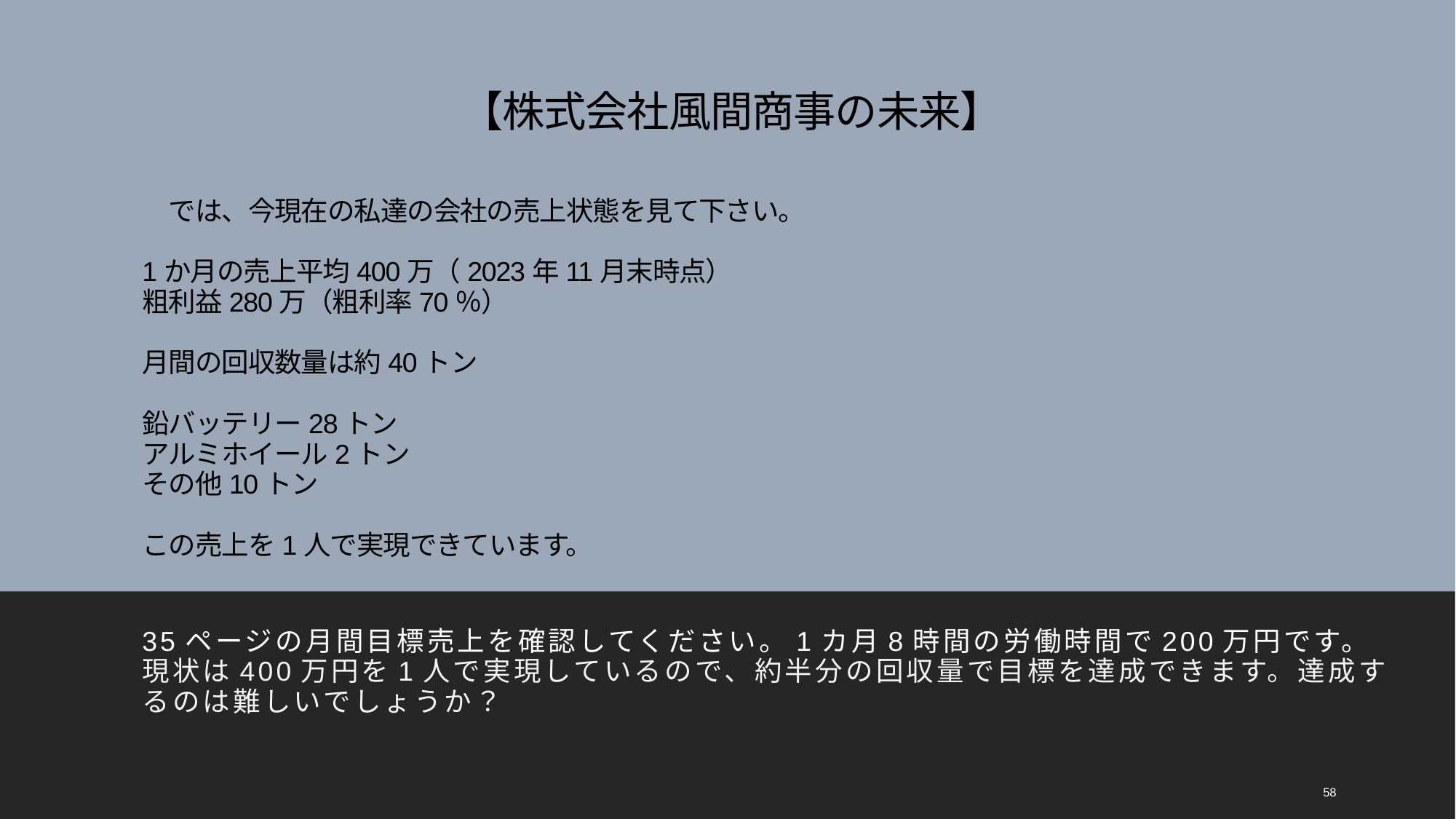

# 【株式会社風間商事の未来】
　では、今現在の私達の会社の売上状態を見て下さい。

1か月の売上平均400万（2023年11月末時点）
粗利益280万（粗利率70％）

月間の回収数量は約40トン

鉛バッテリー28トン
アルミホイール2トン
その他10トン

この売上を1人で実現できています。

35ページの月間目標売上を確認してください。1カ月8時間の労働時間で200万円です。現状は400万円を1人で実現しているので、約半分の回収量で目標を達成できます。達成するのは難しいでしょうか？
58